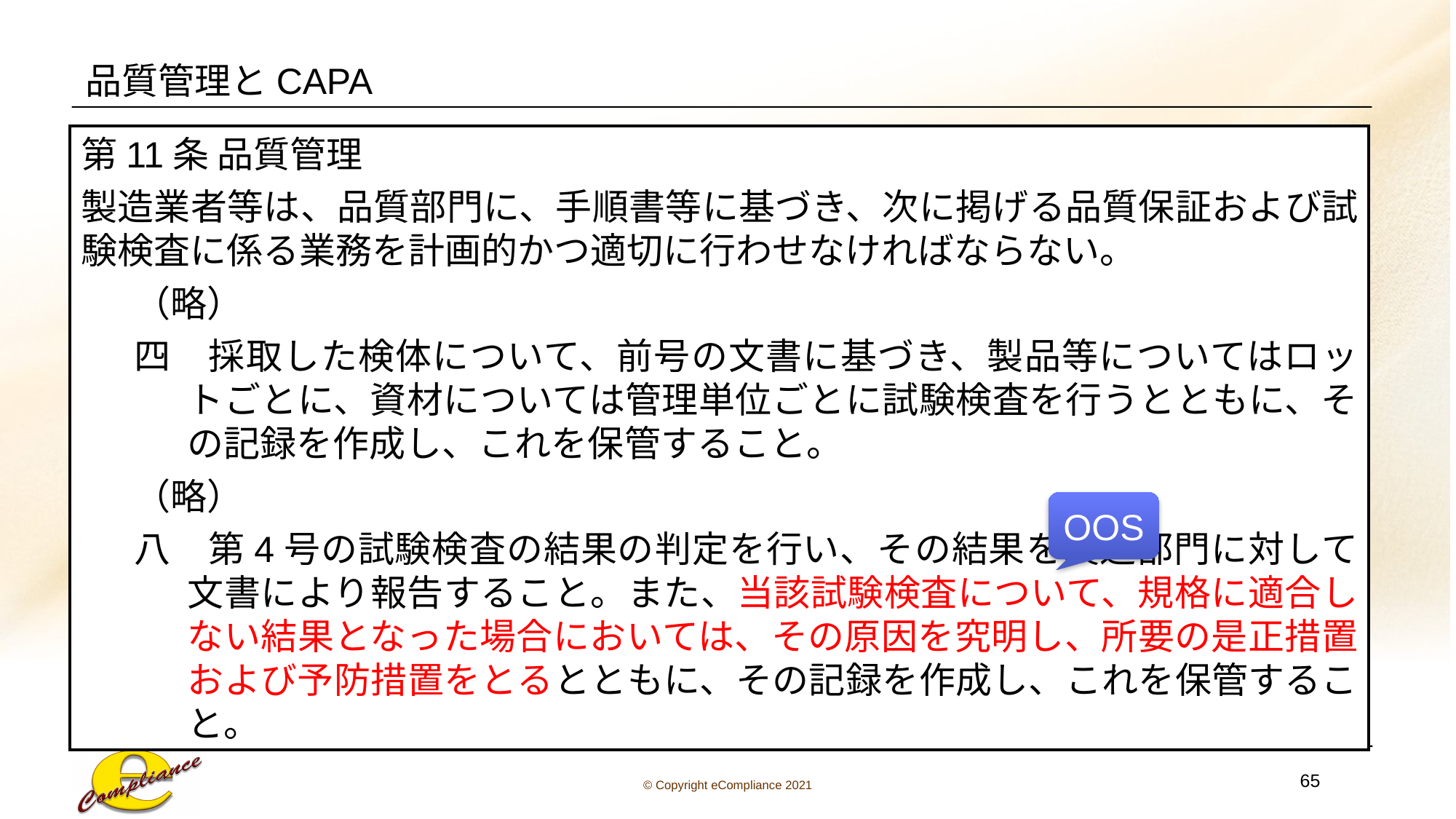

# 品質管理とCAPA
第11条 品質管理
製造業者等は、品質部門に、手順書等に基づき、次に掲げる品質保証および試験検査に係る業務を計画的かつ適切に行わせなければならない。
（略）
四　採取した検体について、前号の文書に基づき、製品等についてはロットごとに、資材については管理単位ごとに試験検査を行うとともに、その記録を作成し、これを保管すること。
（略）
八　第4号の試験検査の結果の判定を行い、その結果を製造部門に対して文書により報告すること。また、当該試験検査について、規格に適合しない結果となった場合においては、その原因を究明し、所要の是正措置および予防措置をとるとともに、その記録を作成し、これを保管すること。
OOS